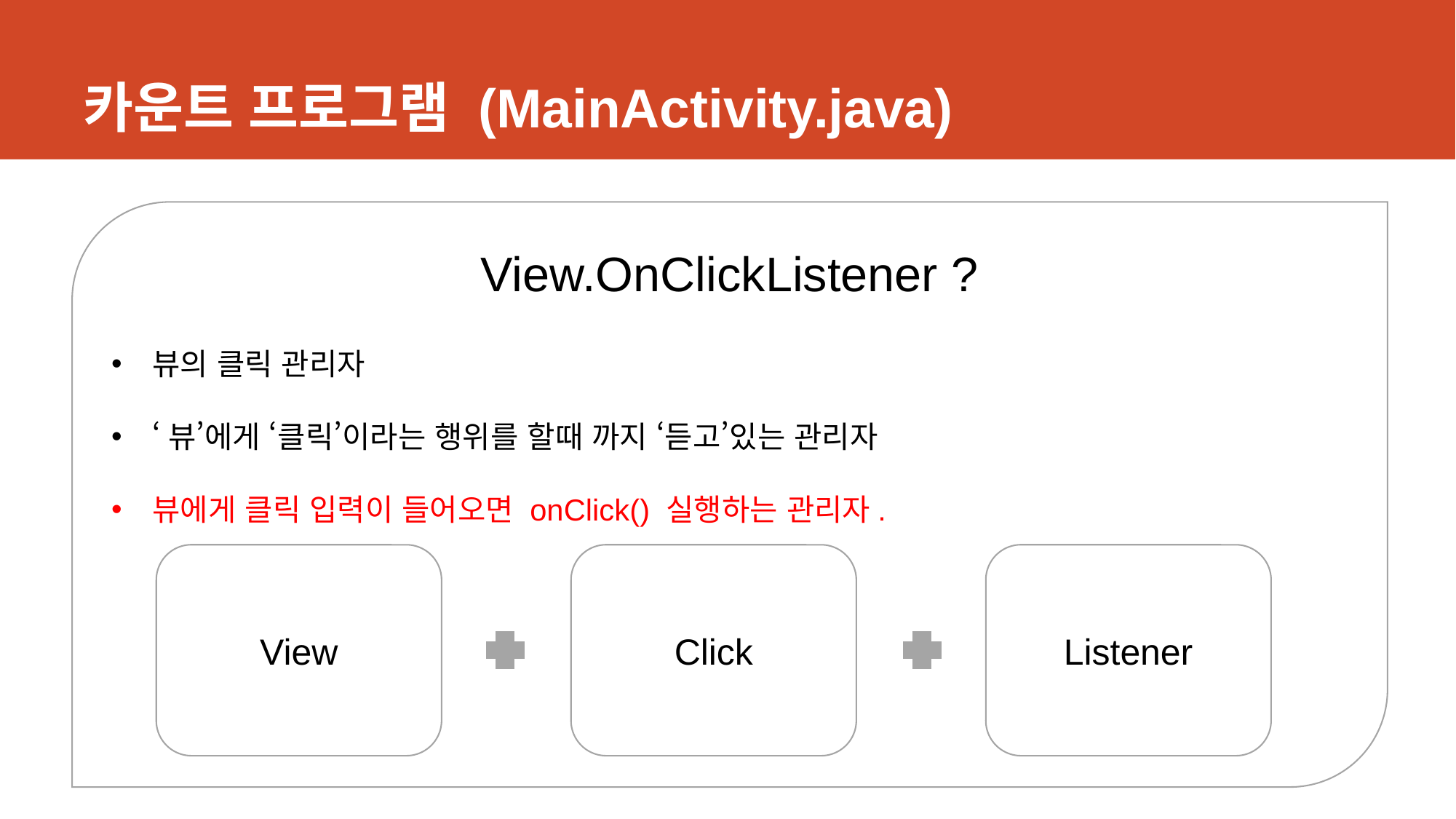

# 카운트 프로그램 (MainActivity.java)
View.OnClickListener ?

뷰의 클릭 관리자

‘뷰’에게 ‘클릭’이라는 행위를 할때 까지 ‘듣고’있는 관리자

뷰에게 클릭 입력이 들어오면 onClick() 실행하는 관리자.

View
Click
Listener